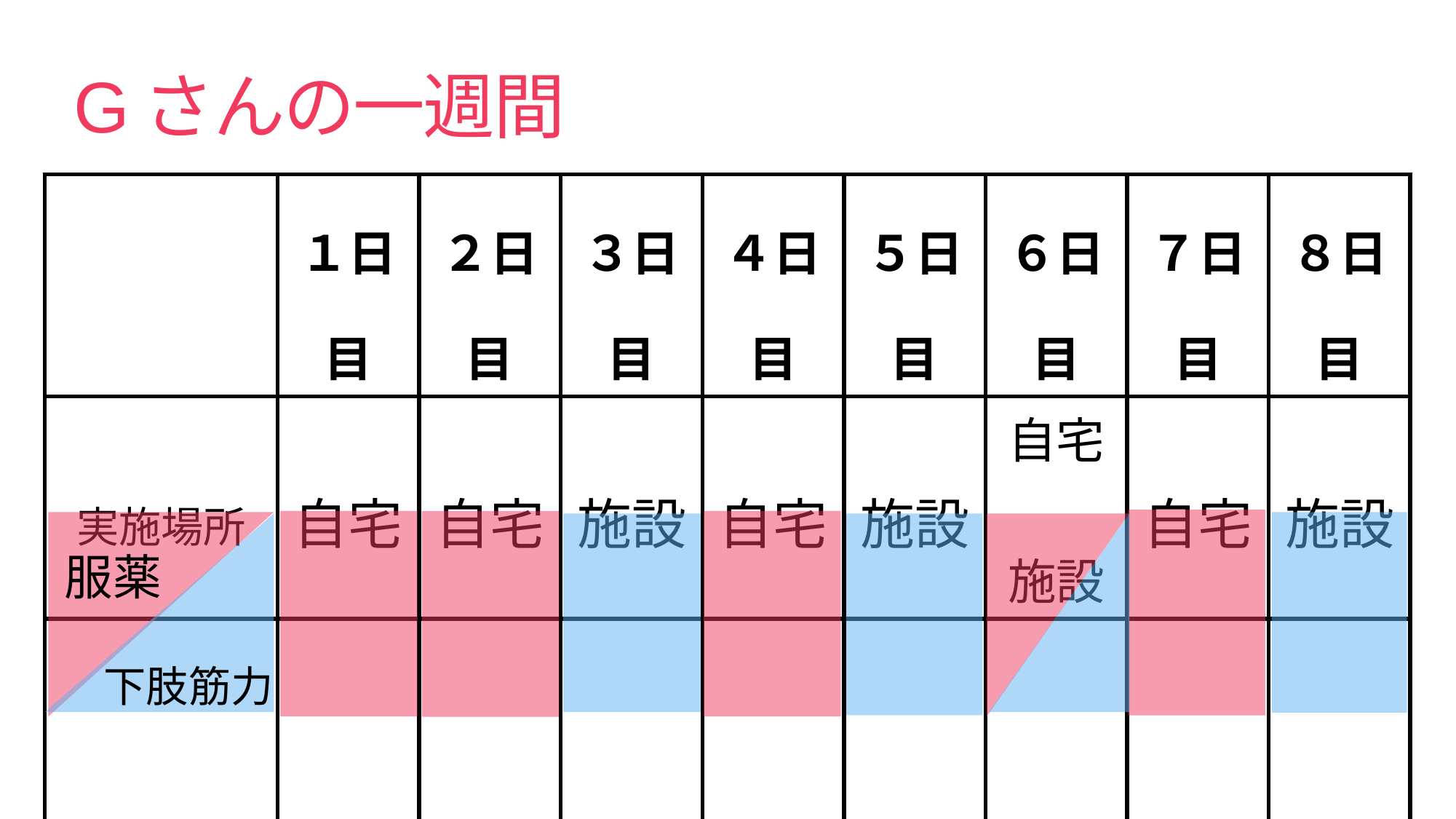

# Gさんの一週間
|  | １日目 | ２日目 | ３日目 | ４日目 | ５日目 | ６日目 | ７日目 | ８日目 |
| --- | --- | --- | --- | --- | --- | --- | --- | --- |
| 実施場所 | 自宅 | 自宅 | 施設 | 自宅 | 施設 | 自宅　　施設 | 自宅 | 施設 |
|  |  |  |  |  |  |  |  |  |

服薬

下肢筋力